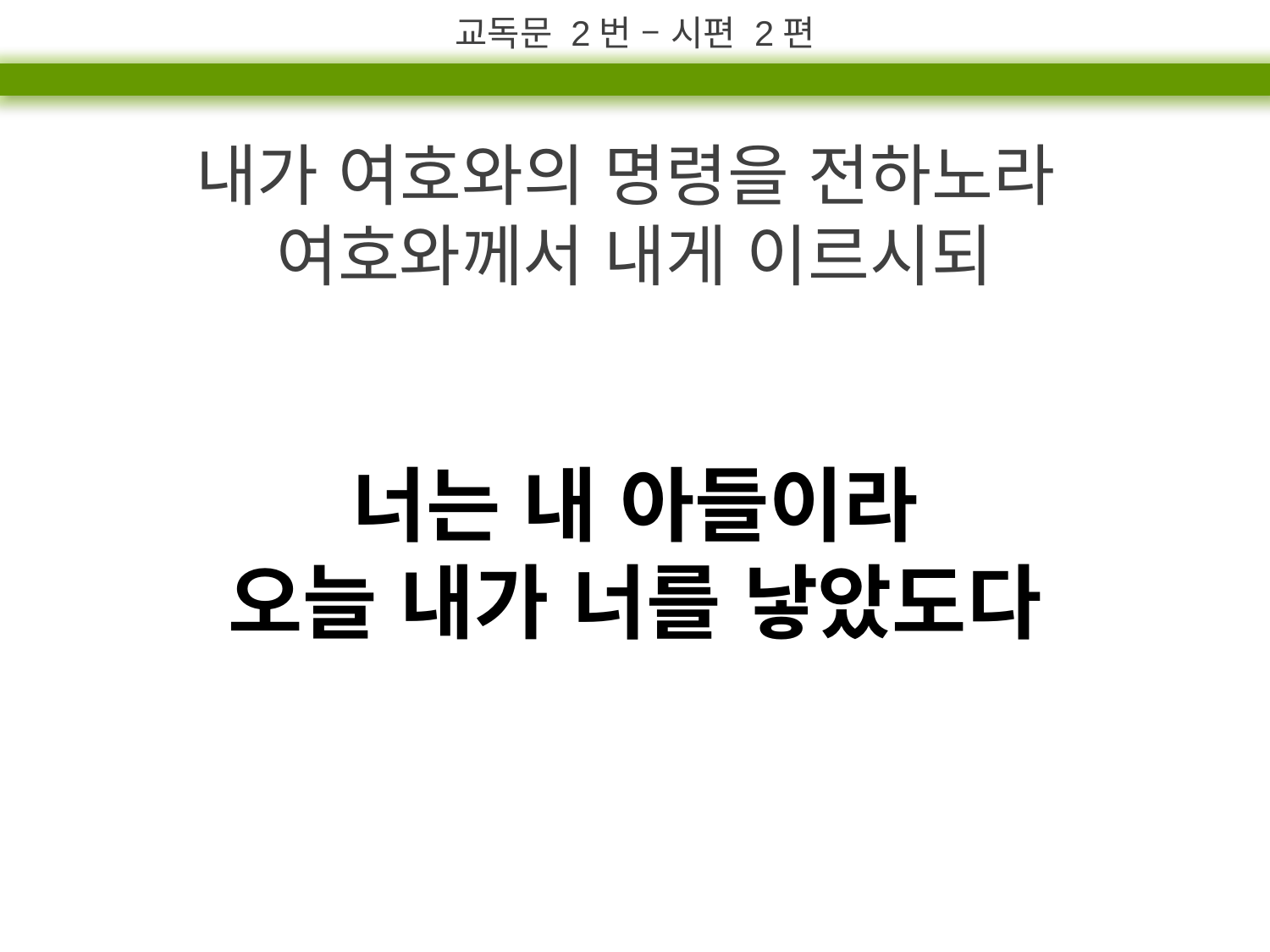

교독문 2번 – 시편 2편

내가 여호와의 명령을 전하노라
여호와께서 내게 이르시되
너는 내 아들이라
오늘 내가 너를 낳았도다